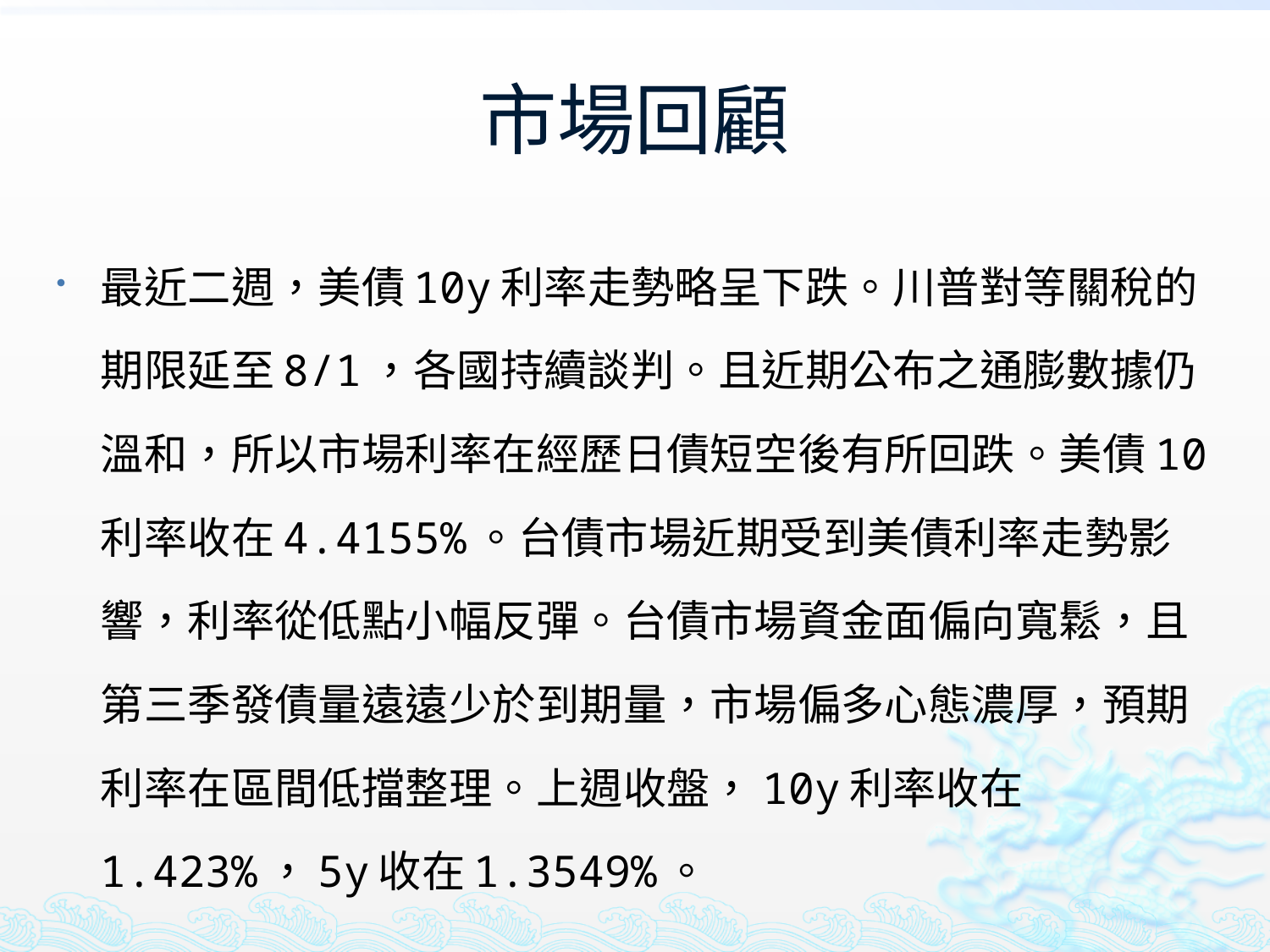

# 市場回顧
最近二週，美債10y利率走勢略呈下跌。川普對等關稅的期限延至8/1，各國持續談判。且近期公布之通膨數據仍溫和，所以市場利率在經歷日債短空後有所回跌。美債10利率收在4.4155%。台債市場近期受到美債利率走勢影響，利率從低點小幅反彈。台債市場資金面偏向寬鬆，且第三季發債量遠遠少於到期量，市場偏多心態濃厚，預期利率在區間低擋整理。上週收盤，10y利率收在1.423%，5y收在1.3549%。